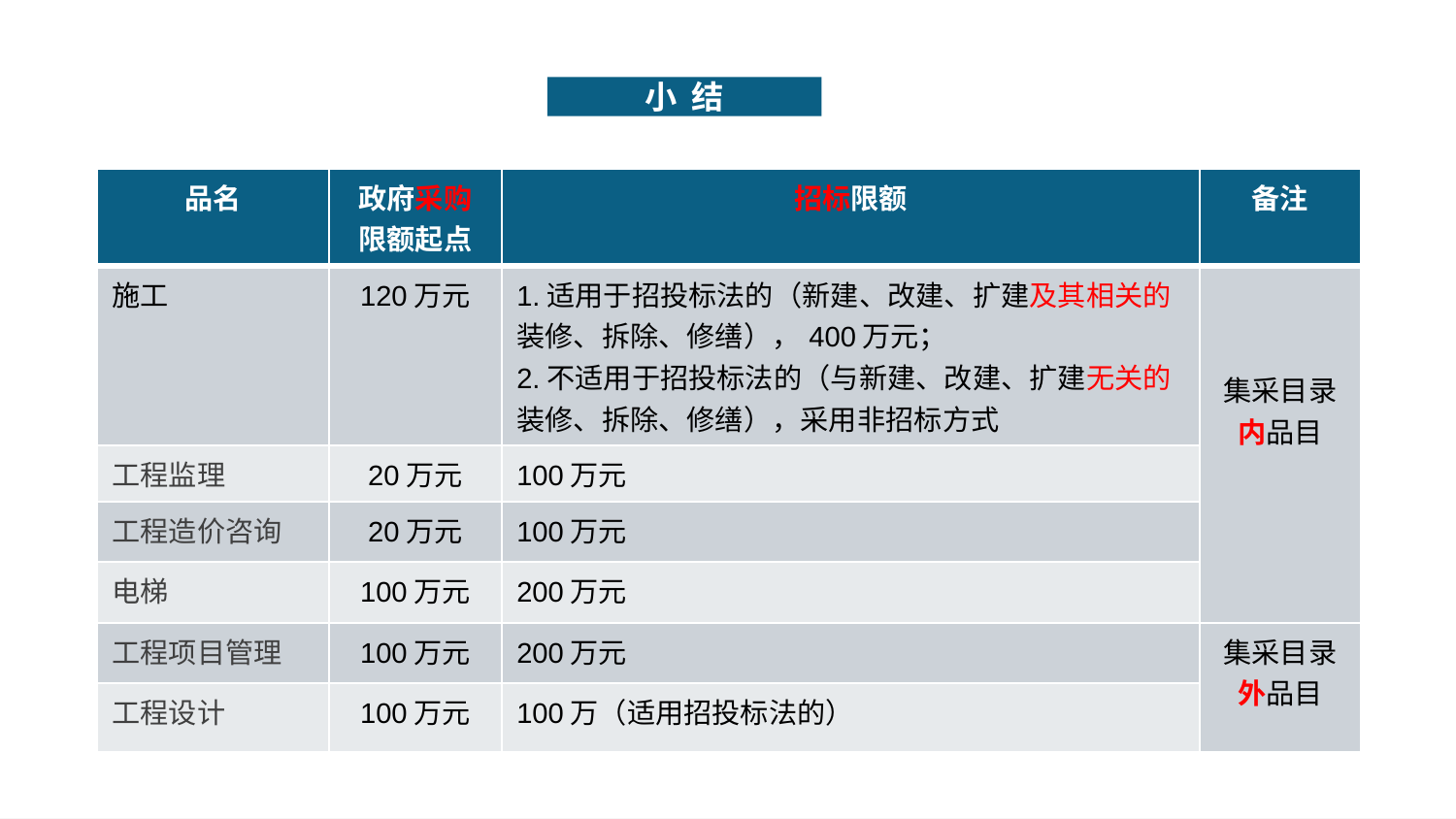

小  结
| 品名 | 政府采购 限额起点 | 招标限额 | 备注 |
| --- | --- | --- | --- |
| 施工 | 120万元 | 1.适用于招投标法的（新建、改建、扩建及其相关的装修、拆除、修缮），400万元； 2.不适用于招投标法的（与新建、改建、扩建无关的装修、拆除、修缮），采用非招标方式 | 集采目录内品目 |
| 工程监理 | 20万元 | 100万元 |  |
| 工程造价咨询 | 20万元 | 100万元 |  |
| 电梯 | 100万元 | 200万元 |  |
| 工程项目管理 | 100万元 | 200万元 | 集采目录外品目 |
| 工程设计 | 100万元 | 100万（适用招投标法的） |  |